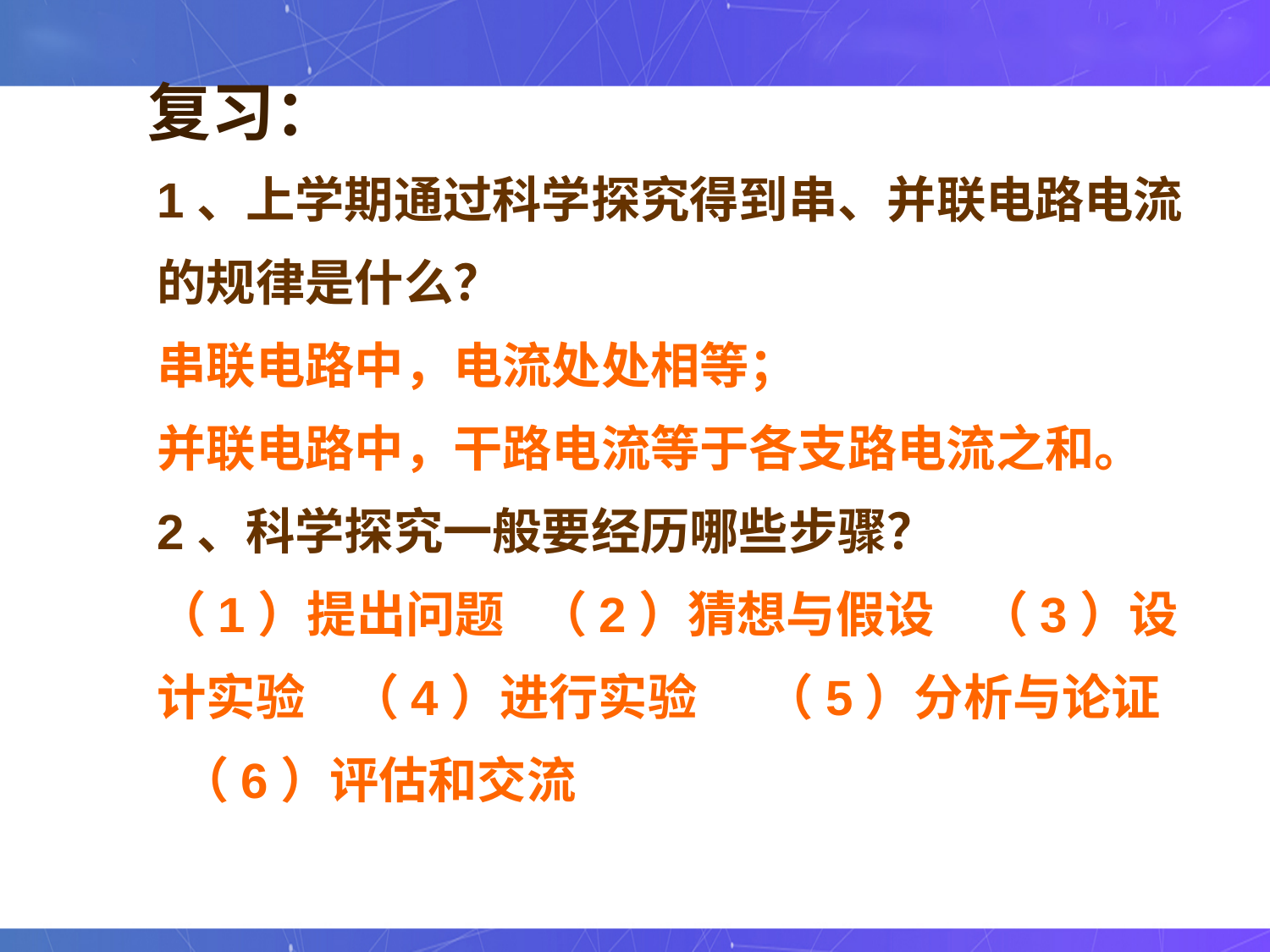

复习：
1、上学期通过科学探究得到串、并联电路电流的规律是什么？
串联电路中，电流处处相等；
并联电路中，干路电流等于各支路电流之和。
2、科学探究一般要经历哪些步骤？
（1）提出问题   （2）猜想与假设    （3）设计实验    （4）进行实验      （5）分析与论证     （6）评估和交流